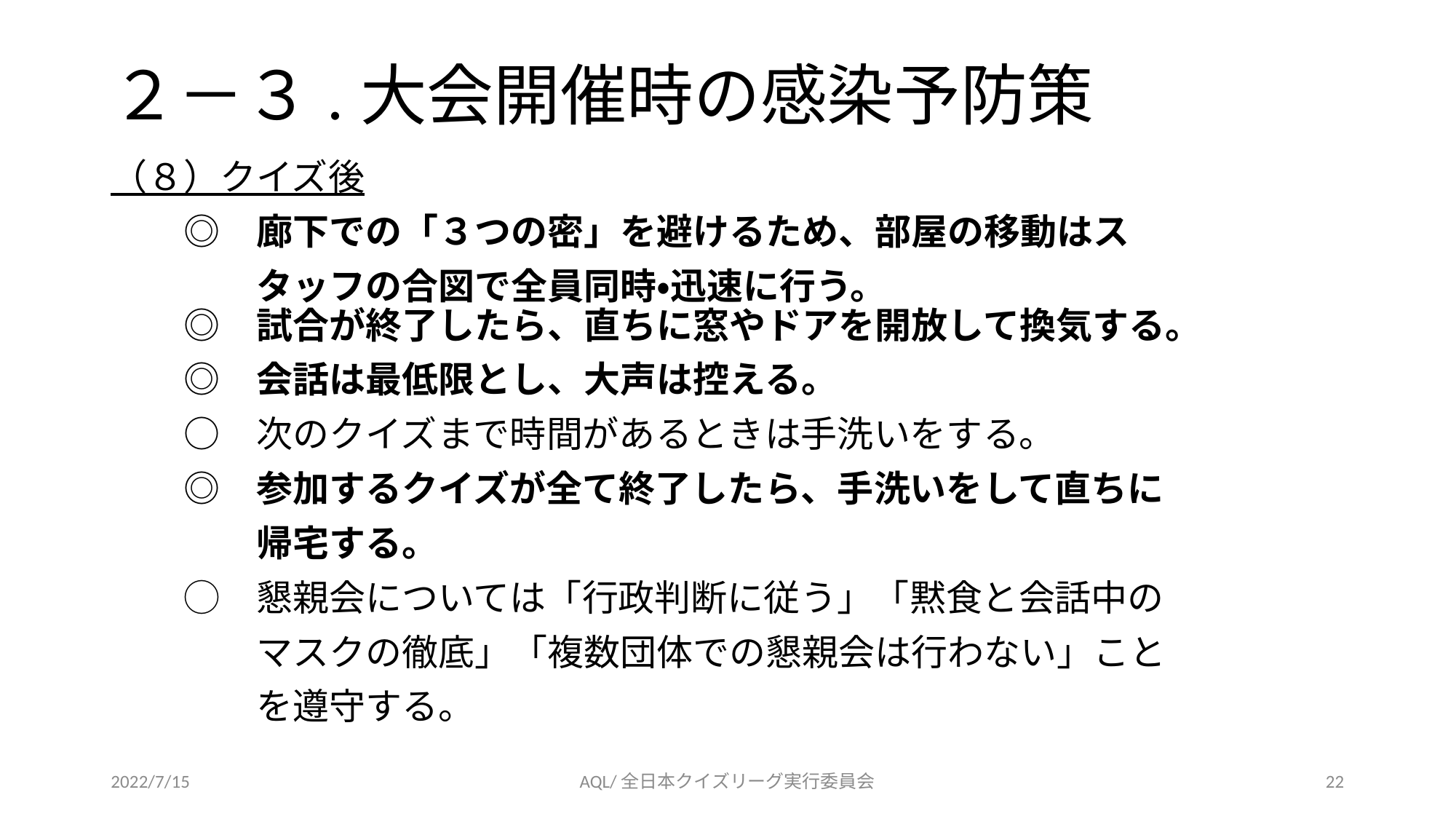

# ２－３.大会開催時の感染予防策
（８）クイズ後
　　◎　廊下での「３つの密」を避けるため、部屋の移動はス
　　　　タッフの合図で全員同時・迅速に行う。
　　◎　試合が終了したら、直ちに窓やドアを開放して換気する。
　　◎　会話は最低限とし、大声は控える。
　　○　次のクイズまで時間があるときは手洗いをする。
　　◎　参加するクイズが全て終了したら、手洗いをして直ちに
　　　　帰宅する。
　　◯　懇親会については「行政判断に従う」「黙食と会話中の
　　　　マスクの徹底」「複数団体での懇親会は行わない」こと
　　　　を遵守する。

2022/7/15
AQL/全日本クイズリーグ実行委員会
22